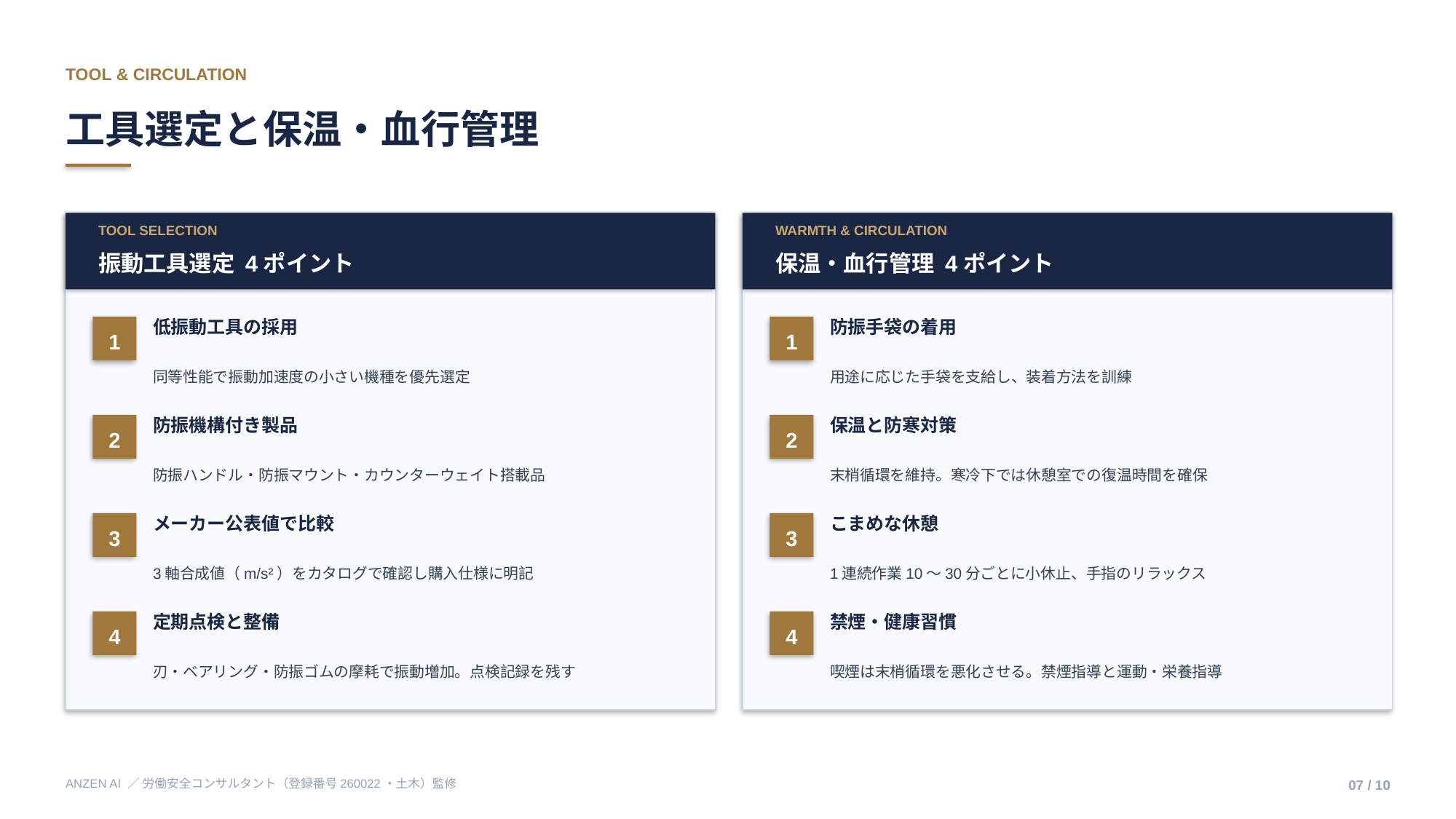

TOOL & CIRCULATION
工具選定と保温・血行管理

TOOL SELECTION
WARMTH & CIRCULATION
振動工具選定 4ポイント
保温・血行管理 4ポイント
低振動工具の採用
防振手袋の着用

1

1
同等性能で振動加速度の小さい機種を優先選定
用途に応じた手袋を支給し、装着方法を訓練
防振機構付き製品
保温と防寒対策

2

2
防振ハンドル・防振マウント・カウンターウェイト搭載品
末梢循環を維持。寒冷下では休憩室での復温時間を確保
メーカー公表値で比較
こまめな休憩

3

3
3軸合成値（m/s²）をカタログで確認し購入仕様に明記
1連続作業10〜30分ごとに小休止、手指のリラックス
定期点検と整備
禁煙・健康習慣

4

4
刃・ベアリング・防振ゴムの摩耗で振動増加。点検記録を残す
喫煙は末梢循環を悪化させる。禁煙指導と運動・栄養指導
ANZEN AI ／ 労働安全コンサルタント（登録番号260022・土木）監修
07 / 10